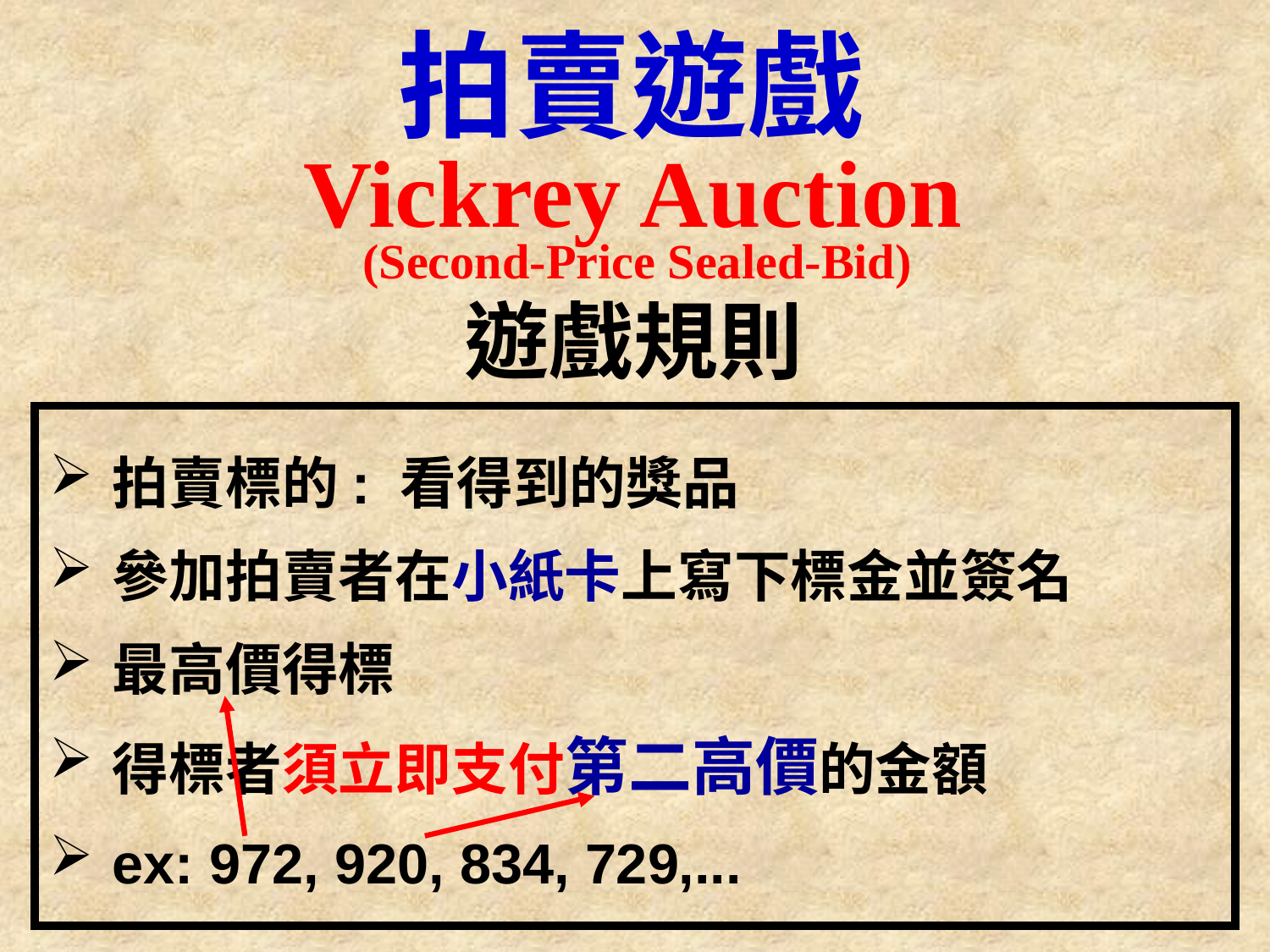

拍賣遊戲
Vickrey Auction
(Second-Price Sealed-Bid)
遊戲規則

拍賣標的: 看得到的獎品

參加拍賣者在小紙卡上寫下標金並簽名

最高價得標

得標者須立即支付第二高價的金額

ex: 972, 920, 834, 729,...